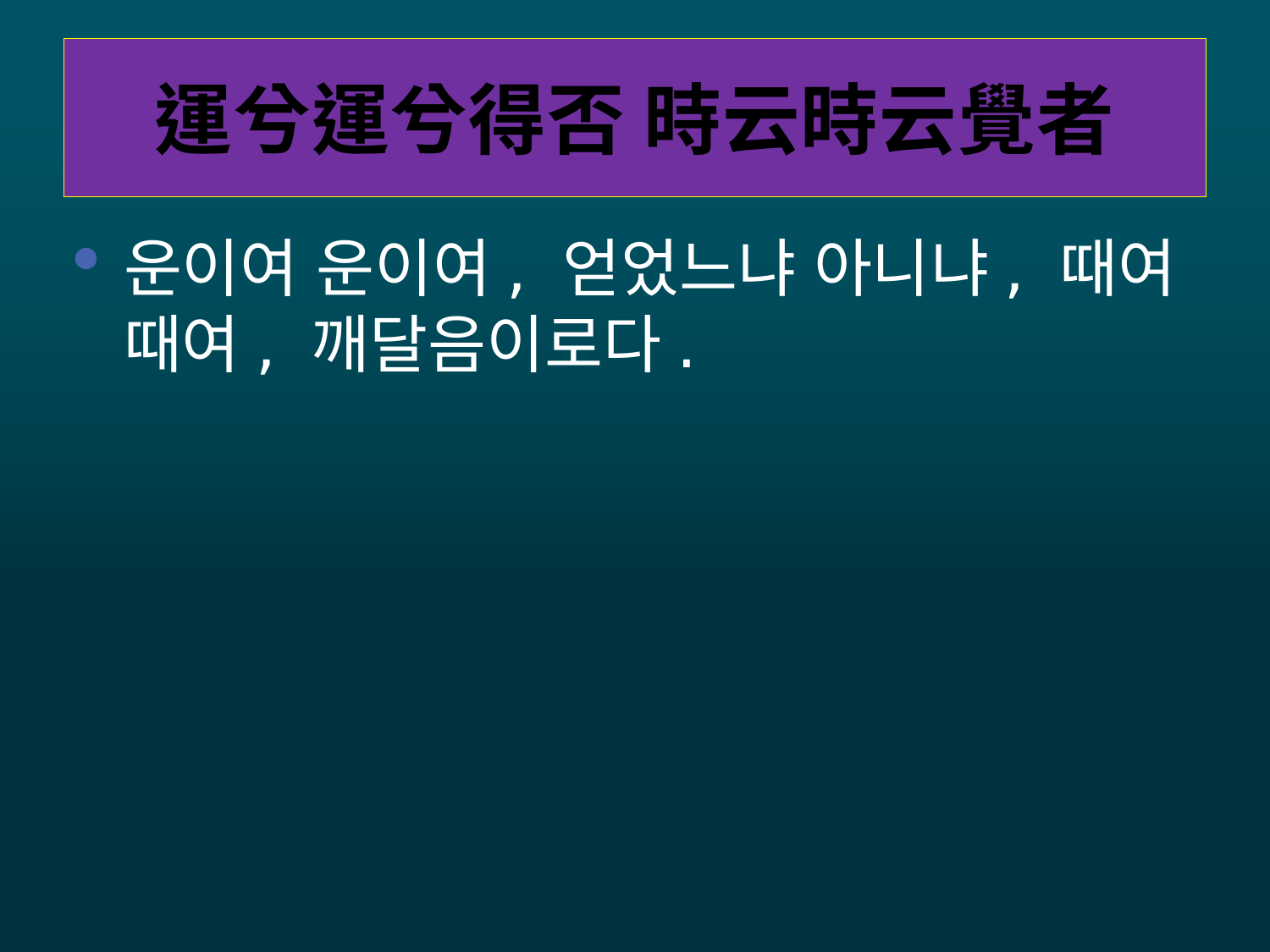

# 運兮運兮得否 時云時云覺者
운이여 운이여, 얻었느냐 아니냐, 때여 때여, 깨달음이로다.